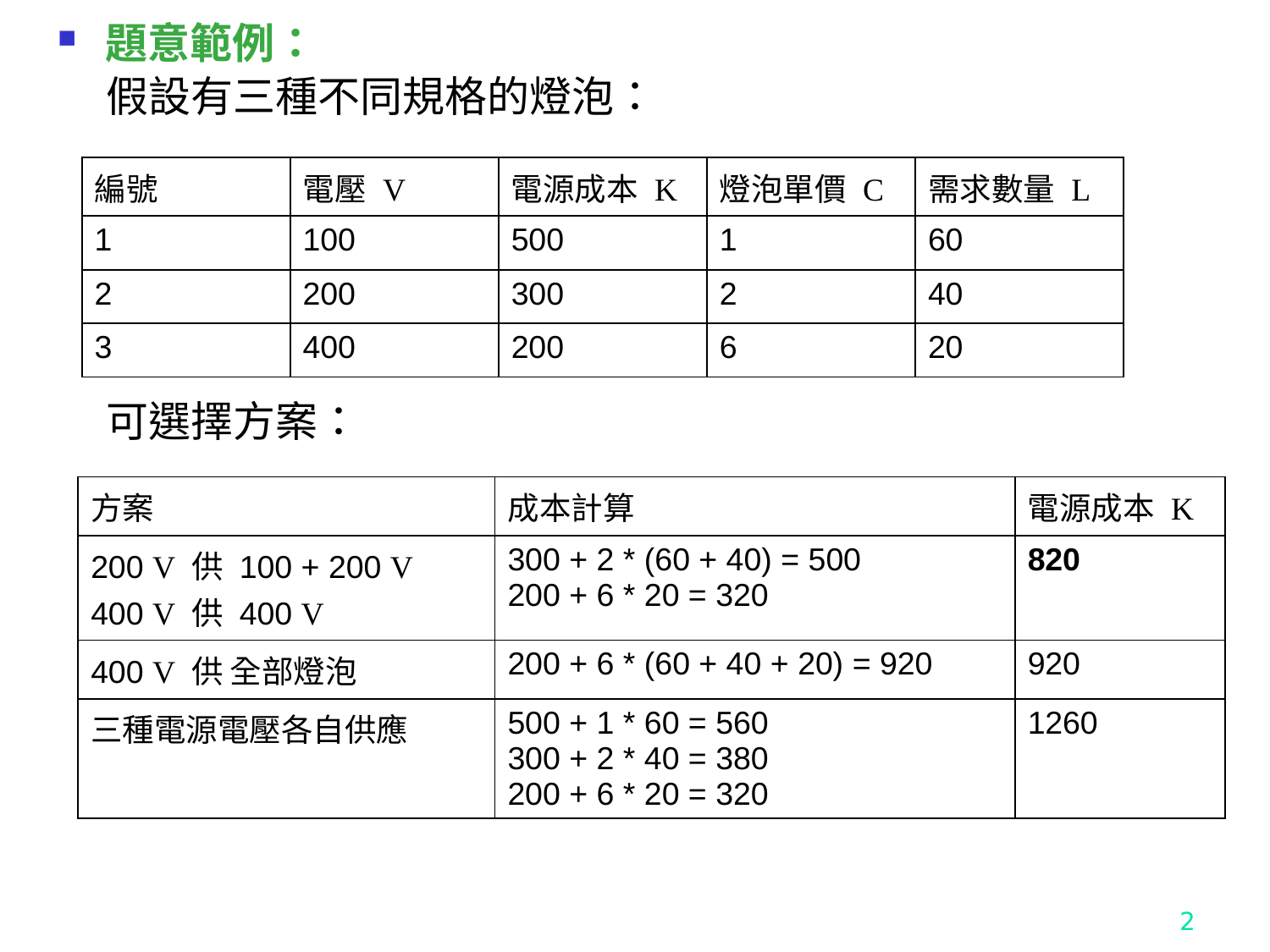

題意範例：
    假設有三種不同規格的燈泡：

    可選擇方案：

| 編號 | 電壓 V | 電源成本 K | 燈泡單價 C | 需求數量 L |
| --- | --- | --- | --- | --- |
| 1 | 100 | 500 | 1 | 60 |
| 2 | 200 | 300 | 2 | 40 |
| 3 | 400 | 200 | 6 | 20 |
| 方案 | 成本計算 | 電源成本 K |
| --- | --- | --- |
| 200 V 供 100 + 200 V 400 V 供 400 V | 300 + 2 \* (60 + 40) = 500 200 + 6 \* 20 = 320 | 820 |
| 400 V 供 全部燈泡 | 200 + 6 \* (60 + 40 + 20) = 920 | 920 |
| 三種電源電壓各自供應 | 500 + 1 \* 60 = 560 300 + 2 \* 40 = 380 200 + 6 \* 20 = 320 | 1260 |
2